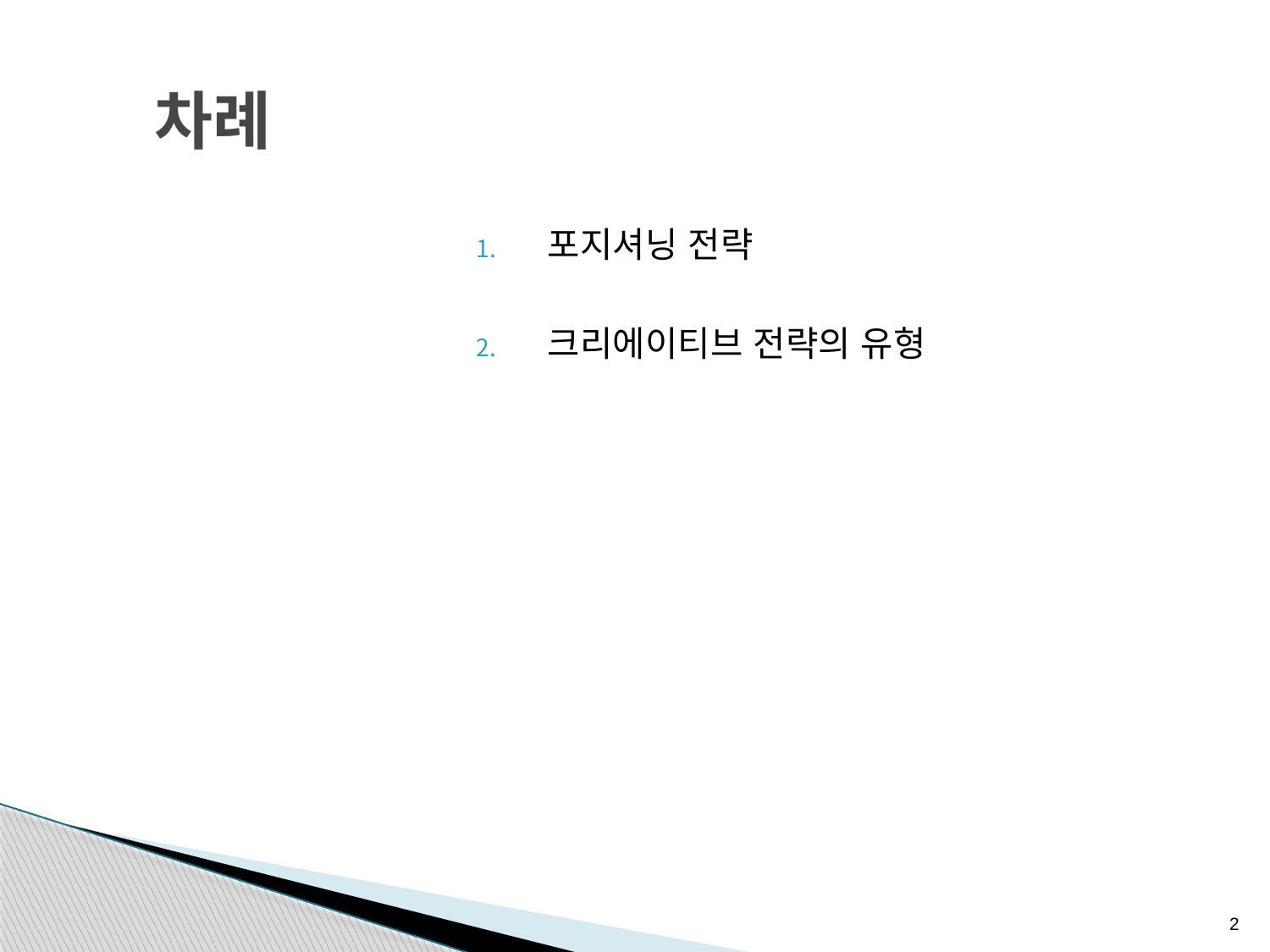

# 차례
포지셔닝 전략

크리에이티브 전략의 유형
2